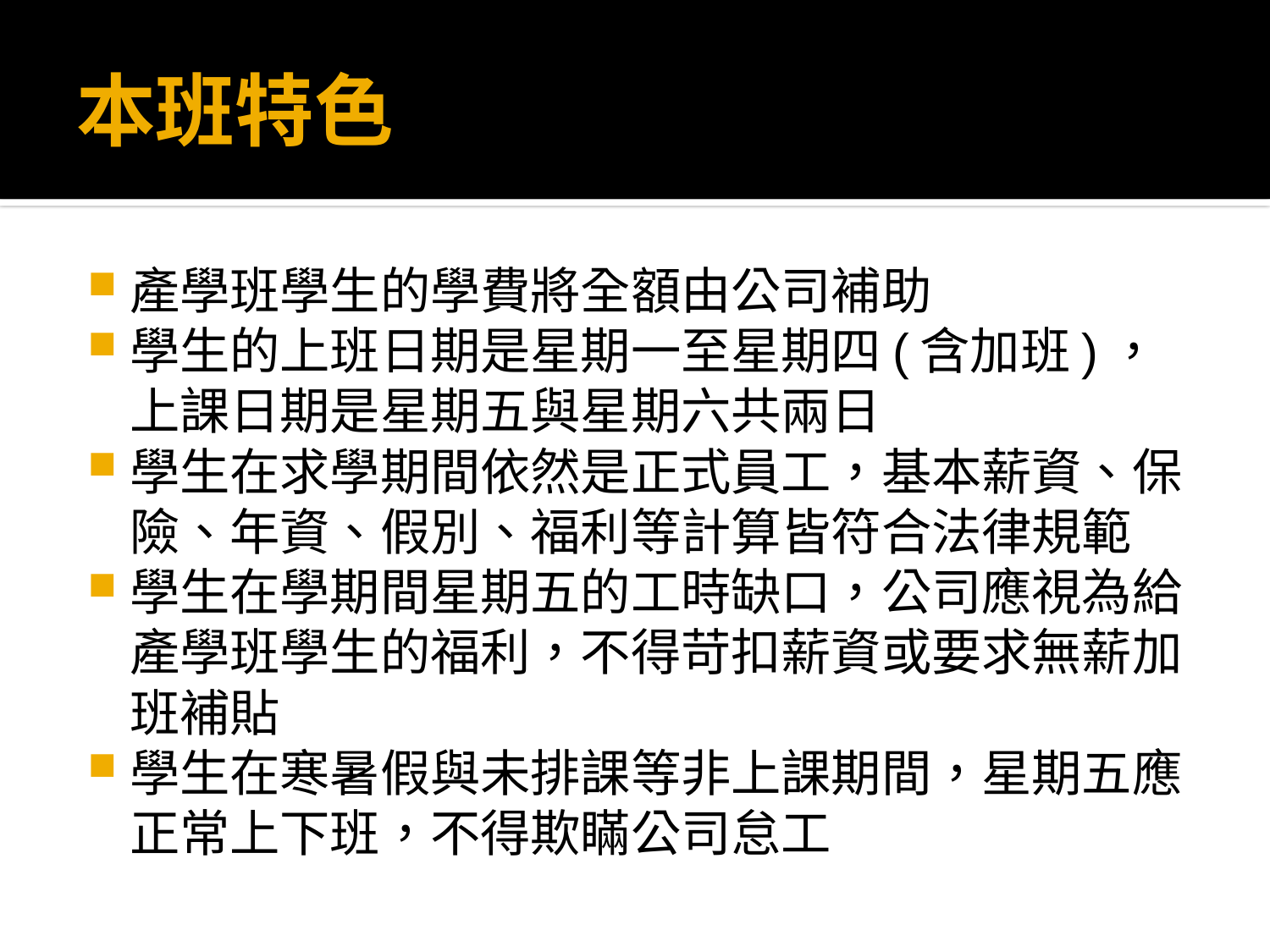

# 本班特色
產學班學生的學費將全額由公司補助
學生的上班日期是星期一至星期四(含加班)，上課日期是星期五與星期六共兩日
學生在求學期間依然是正式員工，基本薪資、保險、年資、假別、福利等計算皆符合法律規範
學生在學期間星期五的工時缺口，公司應視為給產學班學生的福利，不得苛扣薪資或要求無薪加班補貼
學生在寒暑假與未排課等非上課期間，星期五應正常上下班，不得欺瞞公司怠工